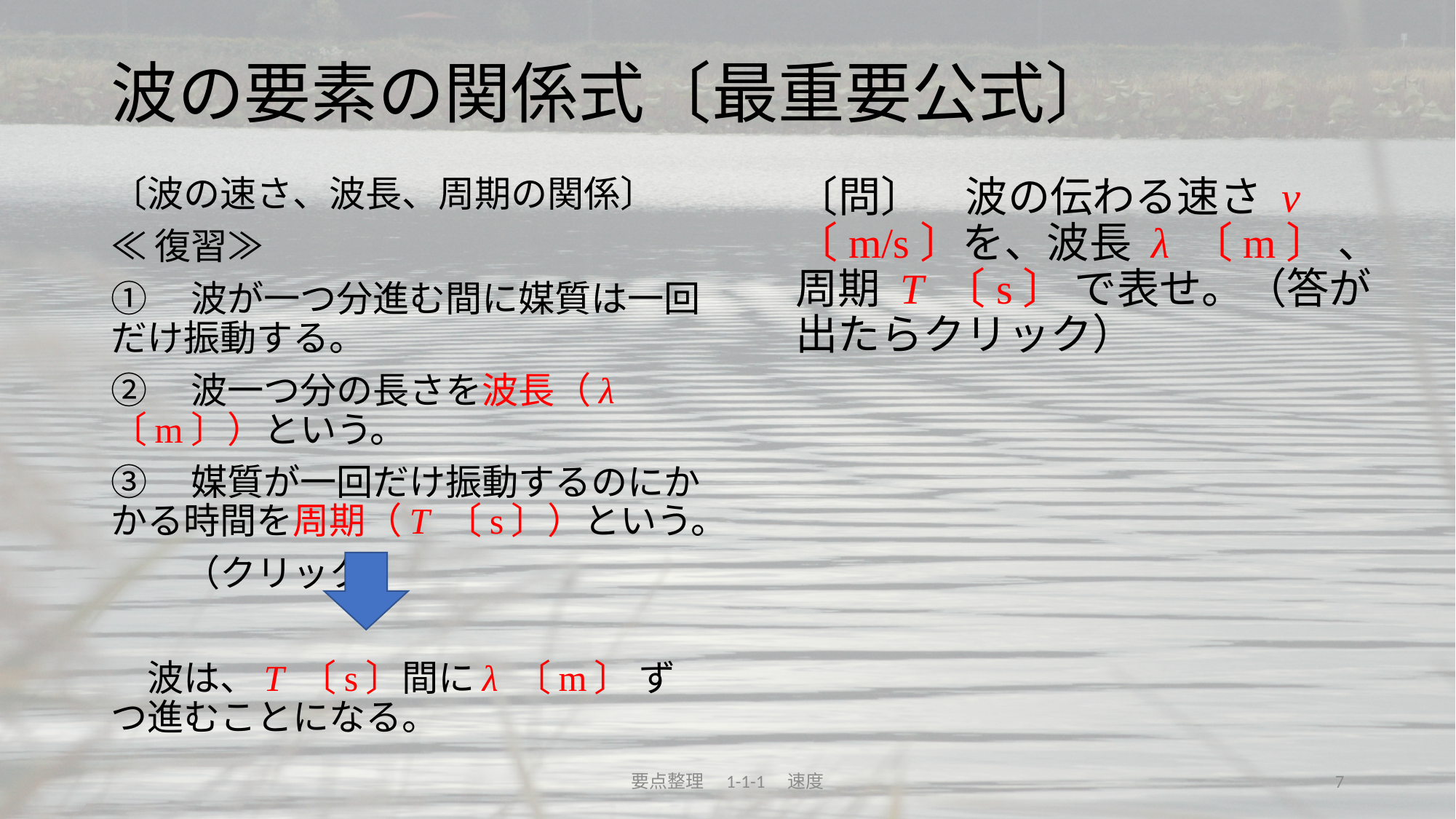

# 波の要素の関係式〔最重要公式〕
〔波の速さ、波長、周期の関係〕
≪復習≫
①　波が一つ分進む間に媒質は一回だけ振動する。
②　波一つ分の長さを波長（λ 〔m〕）という。
③　媒質が一回だけ振動するのにかかる時間を周期（T 〔s〕）という。
　　（クリック）

　波は、T 〔s〕間にλ 〔m〕 ずつ進むことになる。
〔問〕　波の伝わる速さ v 〔m/s〕を、波長 λ 〔m〕 、周期 T 〔s〕 で表せ。（答が出たらクリック）

要点整理　1-1-1　速度
7